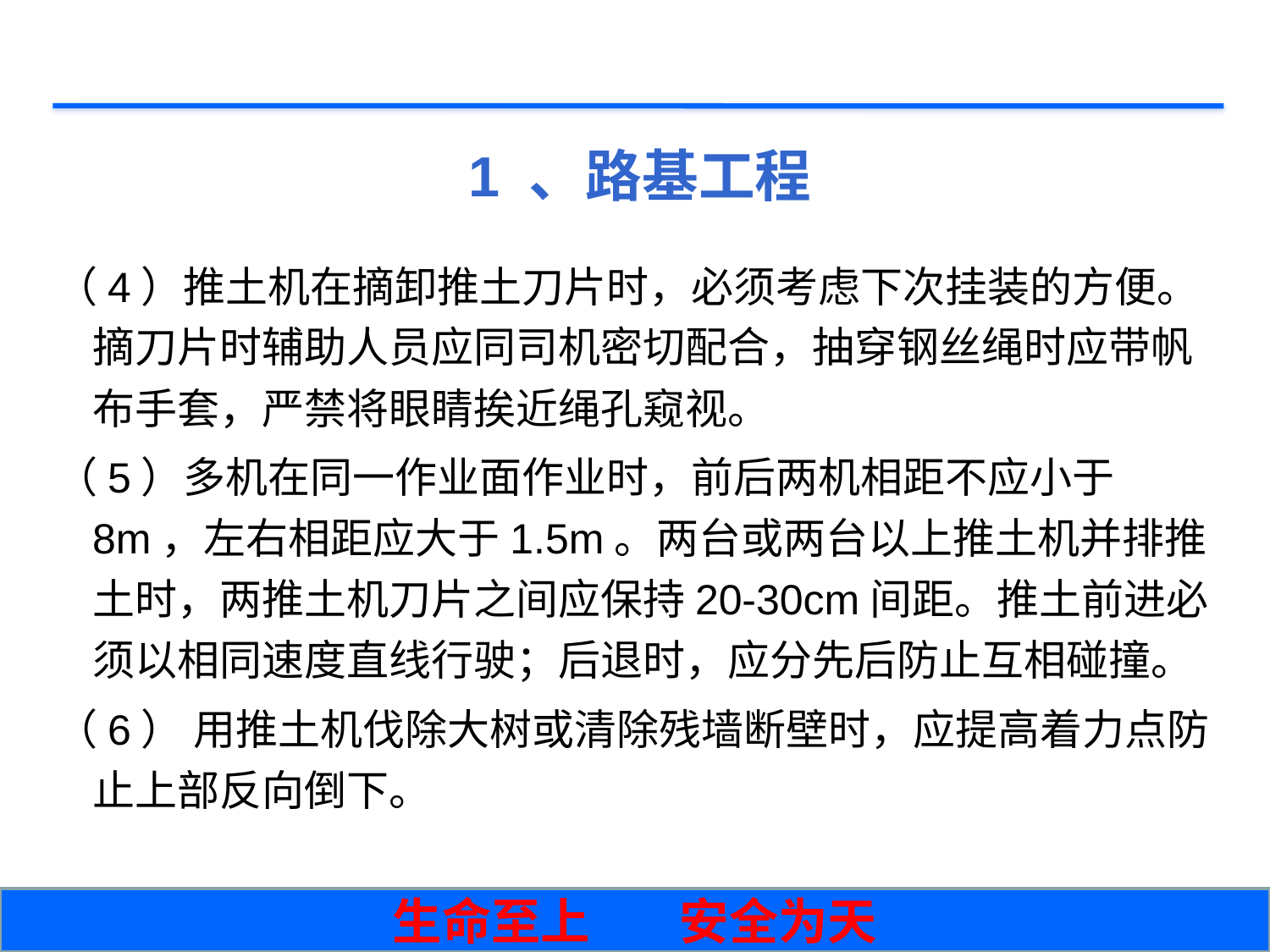

# 1 、路基工程
（4）推土机在摘卸推土刀片时，必须考虑下次挂装的方便。摘刀片时辅助人员应同司机密切配合，抽穿钢丝绳时应带帆布手套，严禁将眼睛挨近绳孔窥视。
（5）多机在同一作业面作业时，前后两机相距不应小于8m，左右相距应大于1.5m。两台或两台以上推土机并排推土时，两推土机刀片之间应保持20-30cm间距。推土前进必须以相同速度直线行驶；后退时，应分先后防止互相碰撞。
（6） 用推土机伐除大树或清除残墙断壁时，应提高着力点防止上部反向倒下。